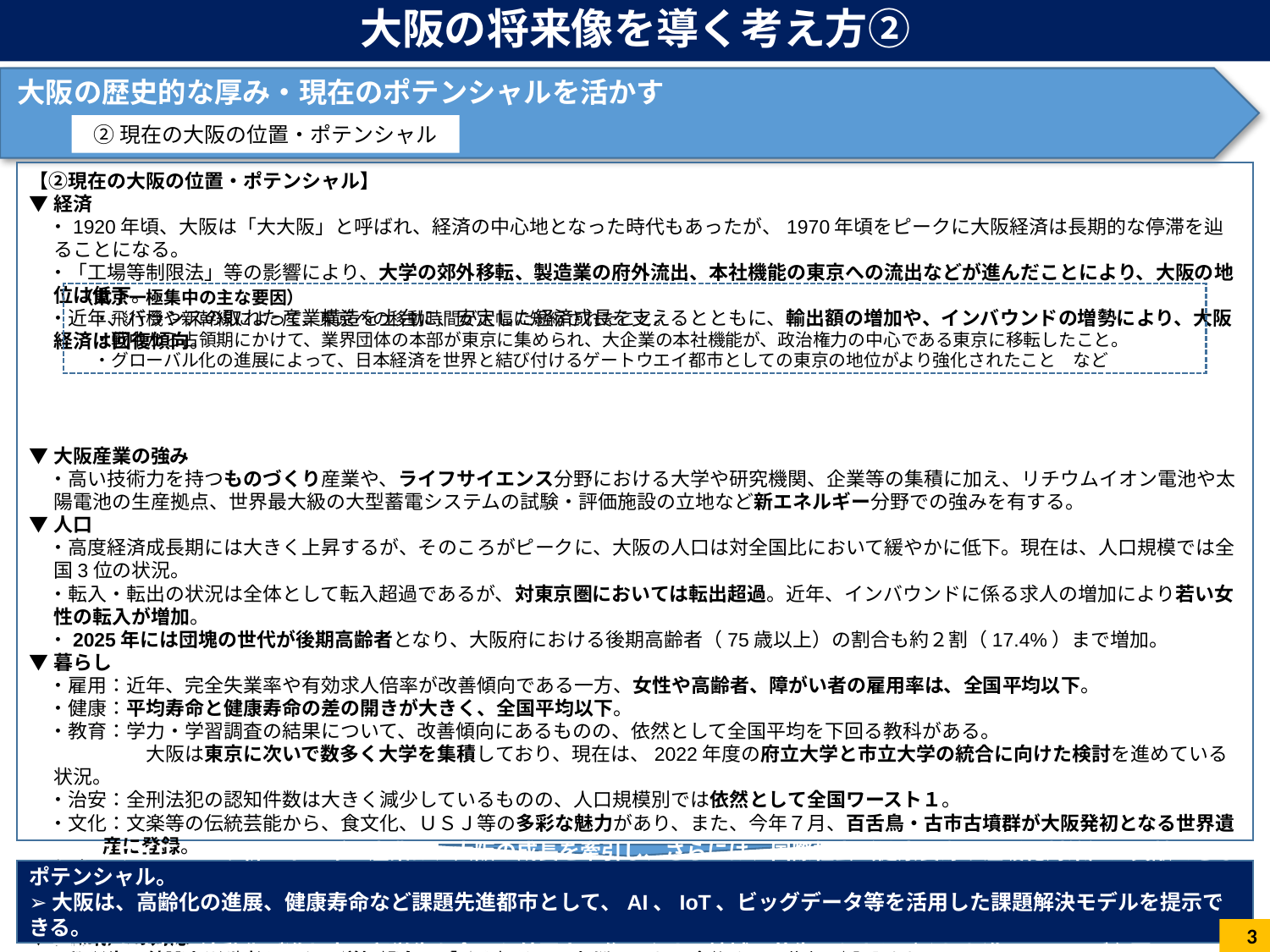

# 大阪の将来像を導く考え方②
大阪の歴史的な厚み・現在のポテンシャルを活かす

②現在の大阪の位置・ポテンシャル
【②現在の大阪の位置・ポテンシャル】
▼経済
　・1920年頃、大阪は「大大阪」と呼ばれ、経済の中心地となった時代もあったが、1970年頃をピークに大阪経済は長期的な停滞を辿ることになる。
　・「工場等制限法」等の影響により、大学の郊外移転、製造業の府外流出、本社機能の東京への流出などが進んだことにより、大阪の地位は低下。
　・近年、バランスの取れた産業構造を土台に、安定した経済成長を支えるとともに、輸出額の増加や、インバウンドの増勢により、大阪経済は回復傾向。

▼大阪産業の強み
　・高い技術力を持つものづくり産業や、ライフサイエンス分野における大学や研究機関、企業等の集積に加え、リチウムイオン電池や太陽電池の生産拠点、世界最大級の大型蓄電システムの試験・評価施設の立地など新エネルギー分野での強みを有する。
▼人口
　・高度経済成長期には大きく上昇するが、そのころがピークに、大阪の人口は対全国比において緩やかに低下。現在は、人口規模では全国3位の状況。
　・転入・転出の状況は全体として転入超過であるが、対東京圏においては転出超過。近年、インバウンドに係る求人の増加により若い女性の転入が増加。
　・2025年には団塊の世代が後期高齢者となり、大阪府における後期高齢者（75歳以上）の割合も約２割（17.4%）まで増加。
▼暮らし
　・雇用：近年、完全失業率や有効求人倍率が改善傾向である一方、女性や高齢者、障がい者の雇用率は、全国平均以下。
　・健康：平均寿命と健康寿命の差の開きが大きく、全国平均以下。
　・教育：学力・学習調査の結果について、改善傾向にあるものの、依然として全国平均を下回る教科がある。
　　　　　　大阪は東京に次いで数多く大学を集積しており、現在は、2022年度の府立大学と市立大学の統合に向けた検討を進めている状況。
　・治安：全刑法犯の認知件数は大きく減少しているものの、人口規模別では依然として全国ワースト１。
　・文化：文楽等の伝統芸能から、食文化、ＵＳＪ等の多彩な魅力があり、また、今年７月、百舌鳥・古市古墳群が大阪発初となる世界遺産に登録。
▼都市インフラ
　・我が国初となる完全24時間空港である関西国際空港や大阪湾など、国際的な人流・物流のネットワーク拠点を有するとともに、鉄道・道路などの交通ネットワークが充実。一方で、都市インフラの老朽化や空家率の向上などの課題。
▼国際化への対応
　・留学生、外国人労働者とともに増加傾向。「特定技能」の創設により、今後さらに増加が見込まれる。
　・国際会議の開催件数は、東京、福岡、京都を下回っている状況。今後Ｇ２０サミットの成果やＩＲ立地を契機として取組強化が必要。
（東京一極集中の主な要因）
　・飛行機や新幹線によって、東京への移動時間が大幅に短縮されたこと。
　・戦中から占領期にかけて、業界団体の本部が東京に集められ、大企業の本社機能が、政治権力の中心である東京に移転したこと。
　・グローバル化の進展によって、日本経済を世界と結び付けるゲートウエイ都市としての東京の地位がより強化されたこと　など

➢ライフサイエンスや新エネルギー産業は、大阪の成長を牽引し、さらには、国際社会（健康長寿や温暖化対策）に貢献できるポテンシャル。
➢大阪は、高齢化の進展、健康寿命など課題先進都市として、AI、IoT、ビッグデータ等を活用した課題解決モデルを提示できる。
➢国際的な人材の流動化が進む中、留学生を含めた外国人の住みやすい地域と共生したまちづくりを進めることが必要。
3